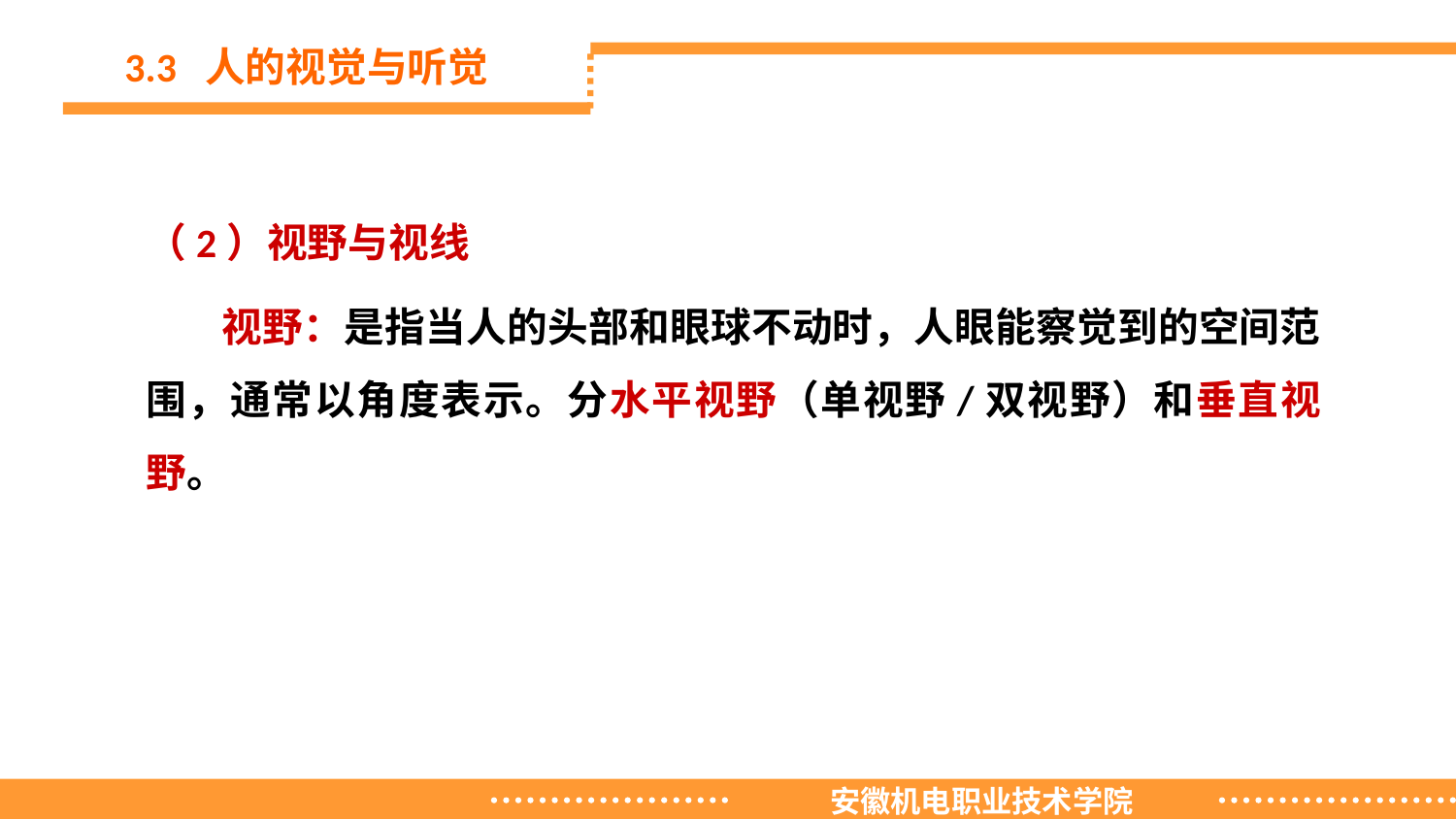

3.3  人的视觉与听觉

（2）视野与视线
       视野：是指当人的头部和眼球不动时，人眼能察觉到的空间范围，通常以角度表示。分水平视野（单视野/双视野）和垂直视野。
安徽机电职业技术学院